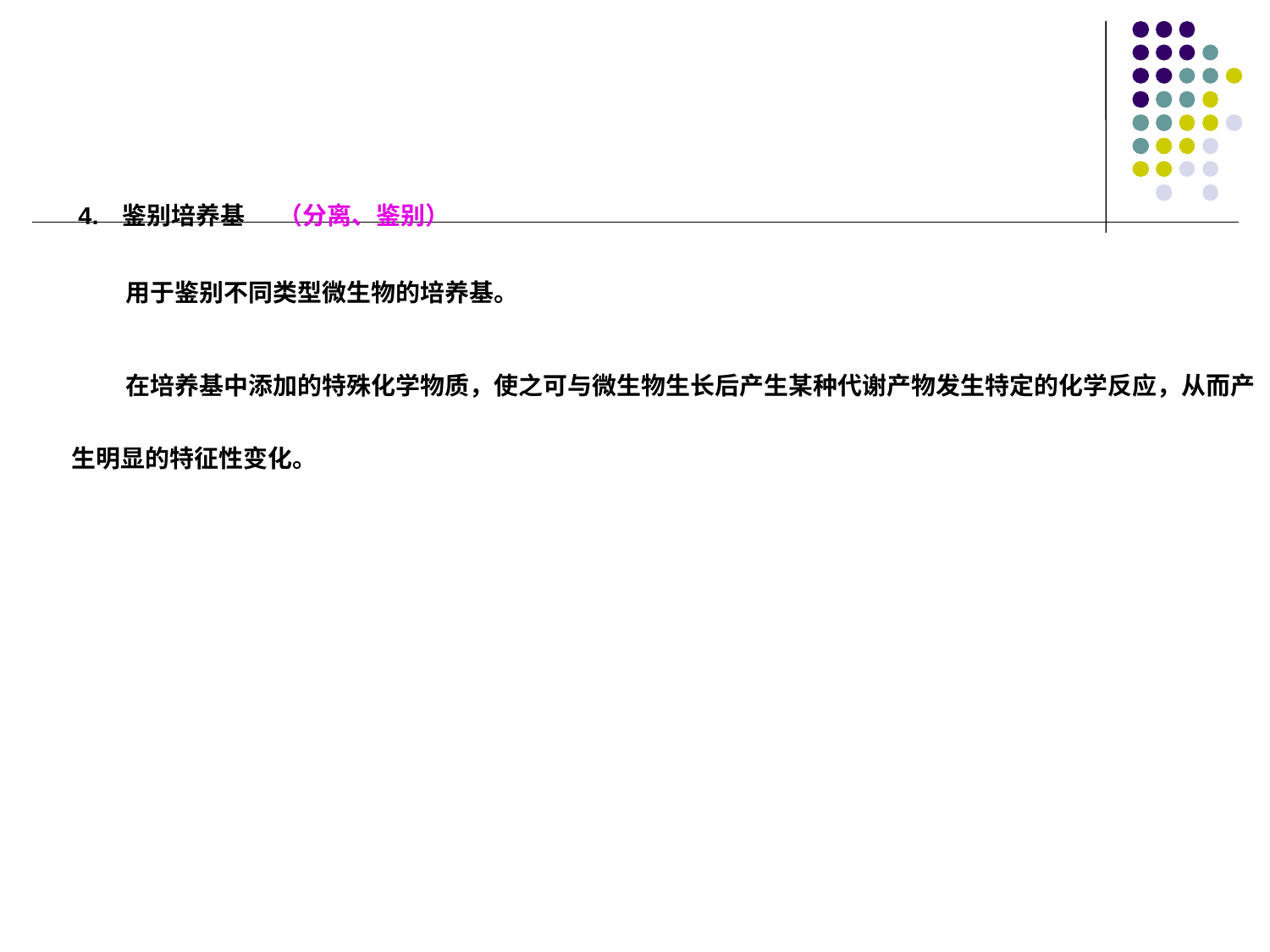

4.  鉴别培养基      （分离、鉴别）
        用于鉴别不同类型微生物的培养基。
        在培养基中添加的特殊化学物质，使之可与微生物生长后产生某种代谢产物发生特定的化学反应，从而产生明显的特征性变化。